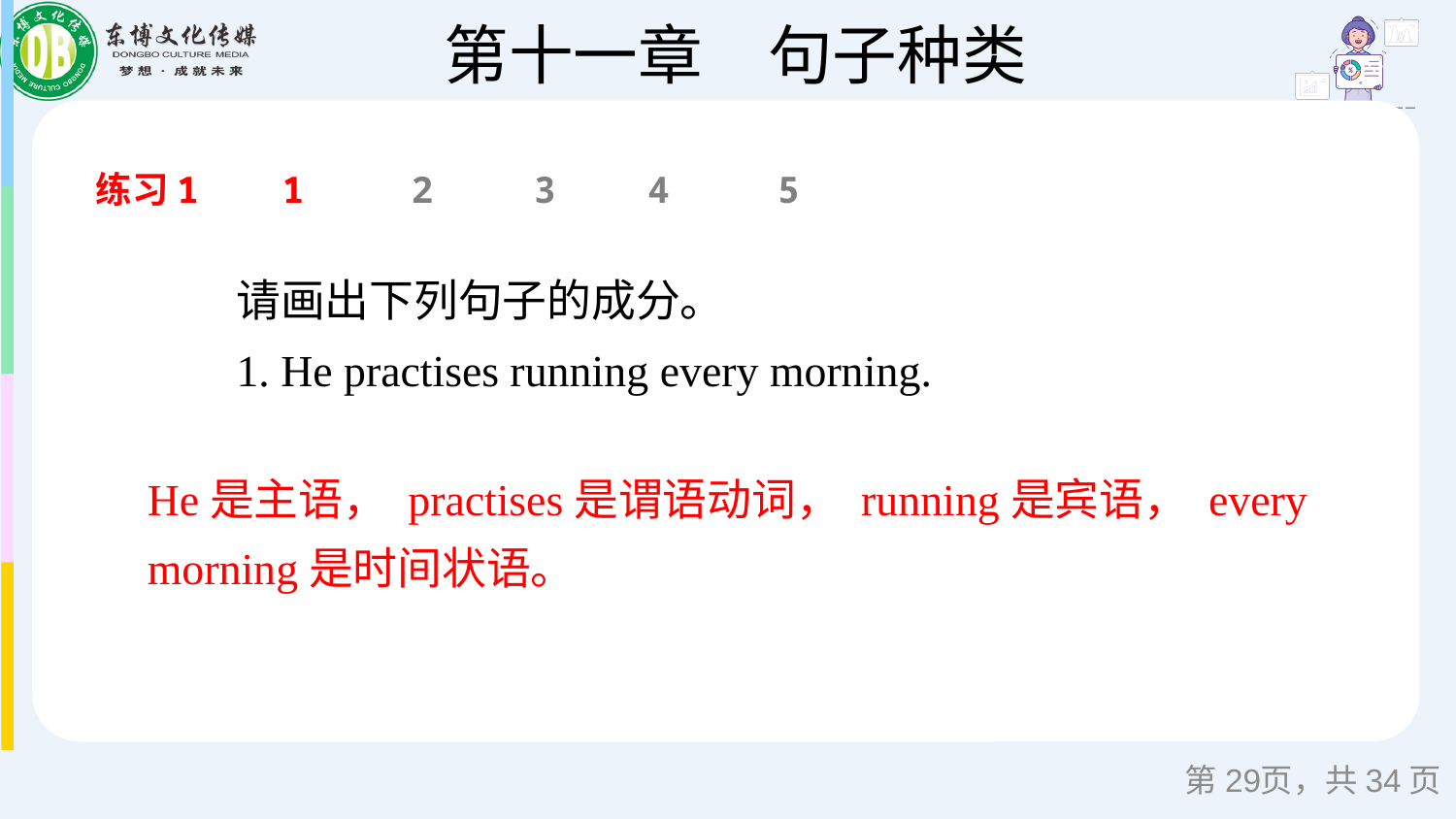

练习1
1
2
3
4
5
请画出下列句子的成分。
1. He practises running every morning.

He是主语， practises是谓语动词， running是宾语， every morning是时间状语。
第29页，共34页